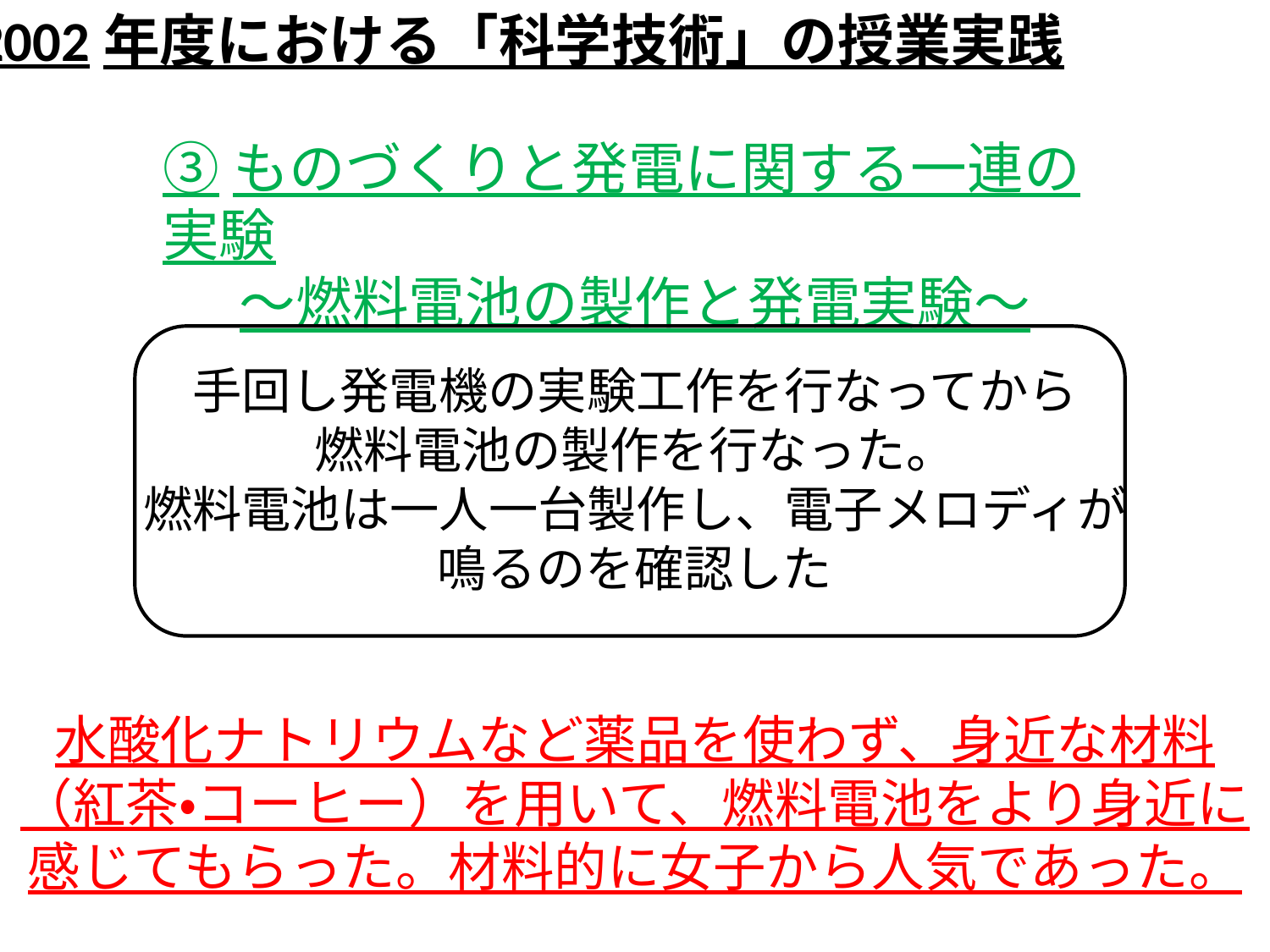

2002年度における「科学技術」の授業実践
③ものづくりと発電に関する一連の実験
～燃料電池の製作と発電実験～

手回し発電機の実験工作を行なってから
燃料電池の製作を行なった。
燃料電池は一人一台製作し、電子メロディが
鳴るのを確認した
水酸化ナトリウムなど薬品を使わず、身近な材料
（紅茶・コーヒー）を用いて、燃料電池をより身近に
感じてもらった。材料的に女子から人気であった。